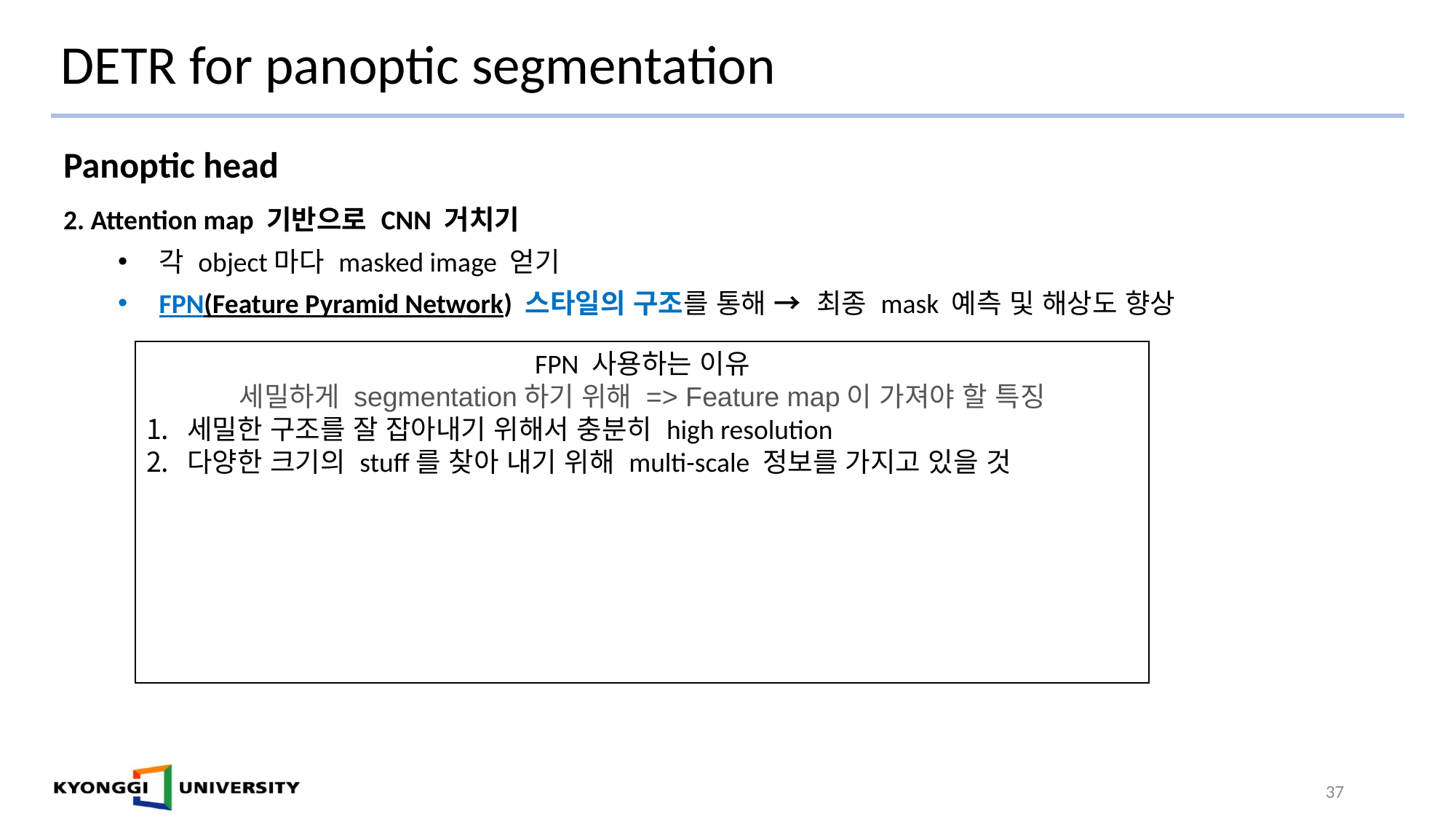

# DETR for panoptic segmentation
Panoptic head
2. Attention map 기반으로 CNN 거치기
각 object마다 masked image 얻기
FPN(Feature Pyramid Network) 스타일의 구조를 통해 →  최종 mask 예측 및 해상도 향상
FPN 사용하는 이유
세밀하게 segmentation하기 위해 => Feature map이 가져야 할 특징
세밀한 구조를 잘 잡아내기 위해서 충분히 high resolution
다양한 크기의 stuff를 찾아 내기 위해 multi-scale 정보를 가지고 있을 것

37